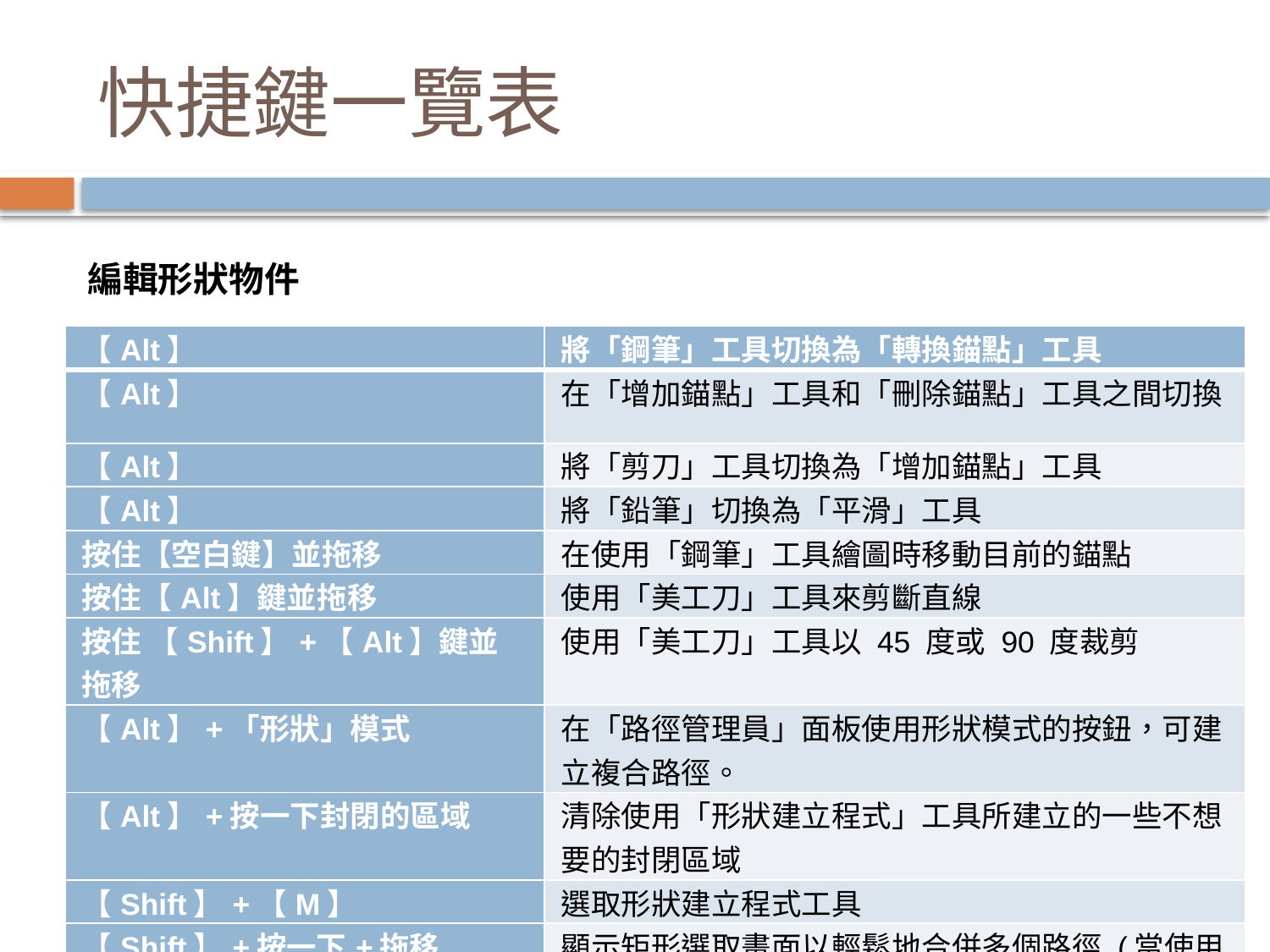

# 快捷鍵一覽表
編輯形狀物件
| 【Alt】 | 將「鋼筆」工具切換為「轉換錨點」工具 |
| --- | --- |
| 【Alt】 | 在「增加錨點」工具和「刪除錨點」工具之間切換 |
| 【Alt】 | 將「剪刀」工具切換為「增加錨點」工具 |
| 【Alt】 | 將「鉛筆」切換為「平滑」工具 |
| 按住【空白鍵】並拖移 | 在使用「鋼筆」工具繪圖時移動目前的錨點 |
| 按住【Alt】鍵並拖移 | 使用「美工刀」工具來剪斷直線 |
| 按住 【Shift】+【Alt】鍵並拖移 | 使用「美工刀」工具以 45 度或 90 度裁剪 |
| 【Alt】+「形狀」模式 | 在「路徑管理員」面板使用形狀模式的按鈕，可建立複合路徑。 |
| 【Alt】+按一下封閉的區域 | 清除使用「形狀建立程式」工具所建立的一些不想要的封閉區域 |
| 【Shift】+【M】 | 選取形狀建立程式工具 |
| 【Shift】+按一下+拖移 | 顯示矩形選取畫面以輕鬆地合併多個路徑 (當使用「形狀建立程式」工具時) |